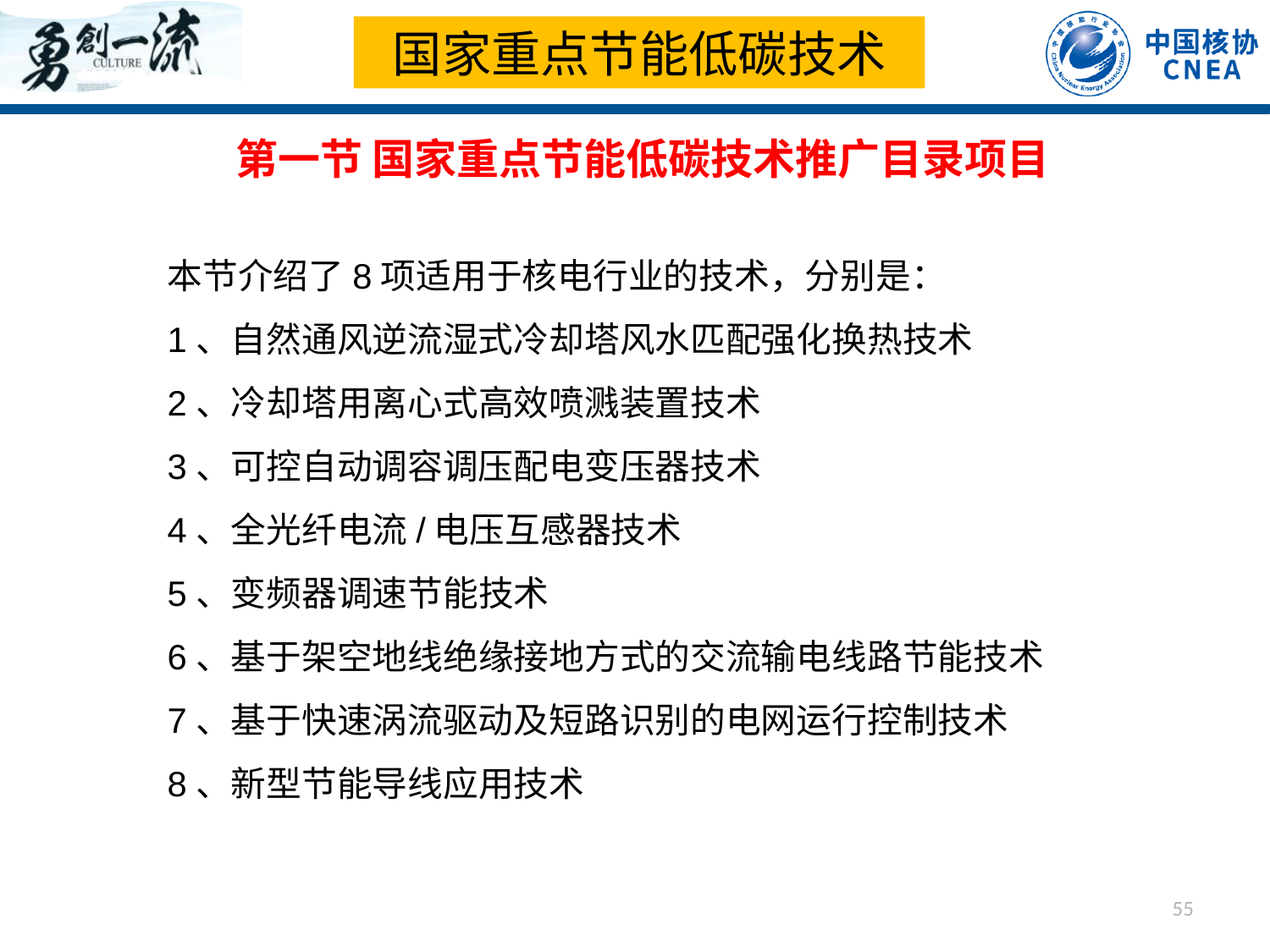

国家重点节能低碳技术
第一节 国家重点节能低碳技术推广目录项目
本节介绍了8项适用于核电行业的技术，分别是：
1、自然通风逆流湿式冷却塔风水匹配强化换热技术
2、冷却塔用离心式高效喷溅装置技术
3、可控自动调容调压配电变压器技术
4、全光纤电流/电压互感器技术
5、变频器调速节能技术
6、基于架空地线绝缘接地方式的交流输电线路节能技术
7、基于快速涡流驱动及短路识别的电网运行控制技术
8、新型节能导线应用技术
55